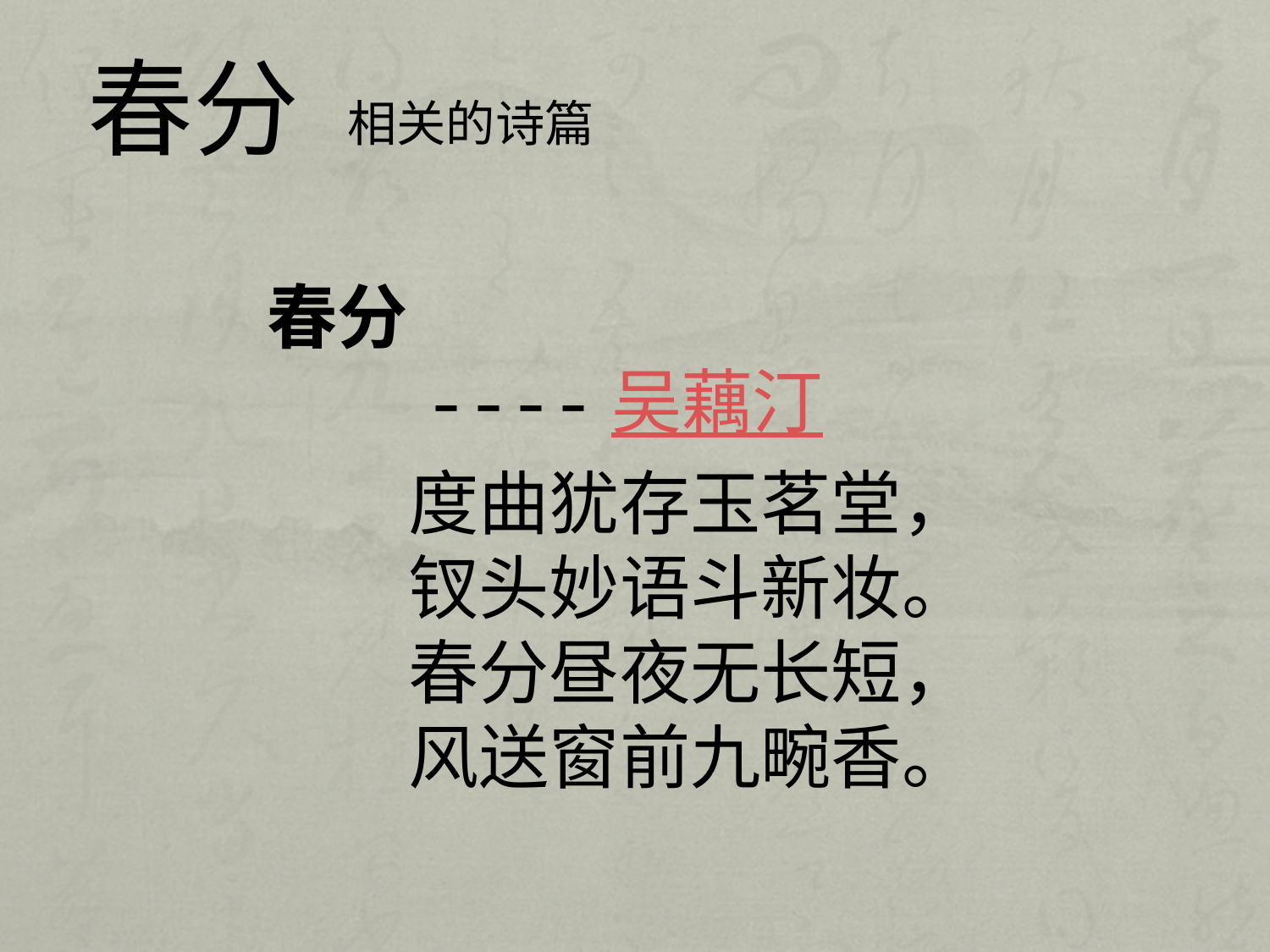

春分
相关的诗篇
春分
　　----吴藕汀
　　度曲犹存玉茗堂，
　　钗头妙语斗新妆。
　　春分昼夜无长短，
　　风送窗前九畹香。